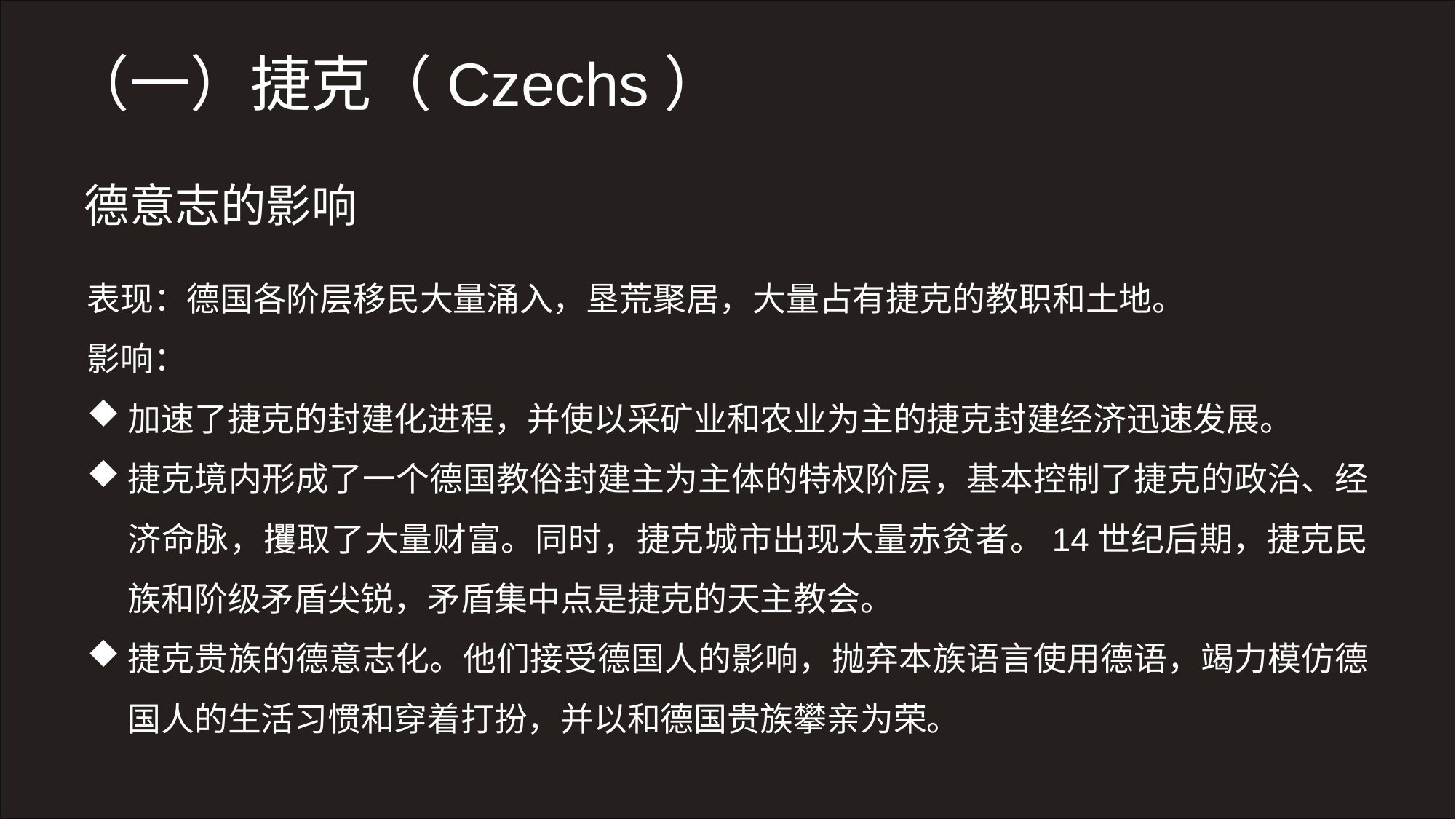

（一）捷克（Czechs）
德意志的影响
表现：德国各阶层移民大量涌入，垦荒聚居，大量占有捷克的教职和土地。
影响：
加速了捷克的封建化进程，并使以采矿业和农业为主的捷克封建经济迅速发展。
捷克境内形成了一个德国教俗封建主为主体的特权阶层，基本控制了捷克的政治、经济命脉，攫取了大量财富。同时，捷克城市出现大量赤贫者。14世纪后期，捷克民族和阶级矛盾尖锐，矛盾集中点是捷克的天主教会。
捷克贵族的德意志化。他们接受德国人的影响，抛弃本族语言使用德语，竭力模仿德国人的生活习惯和穿着打扮，并以和德国贵族攀亲为荣。